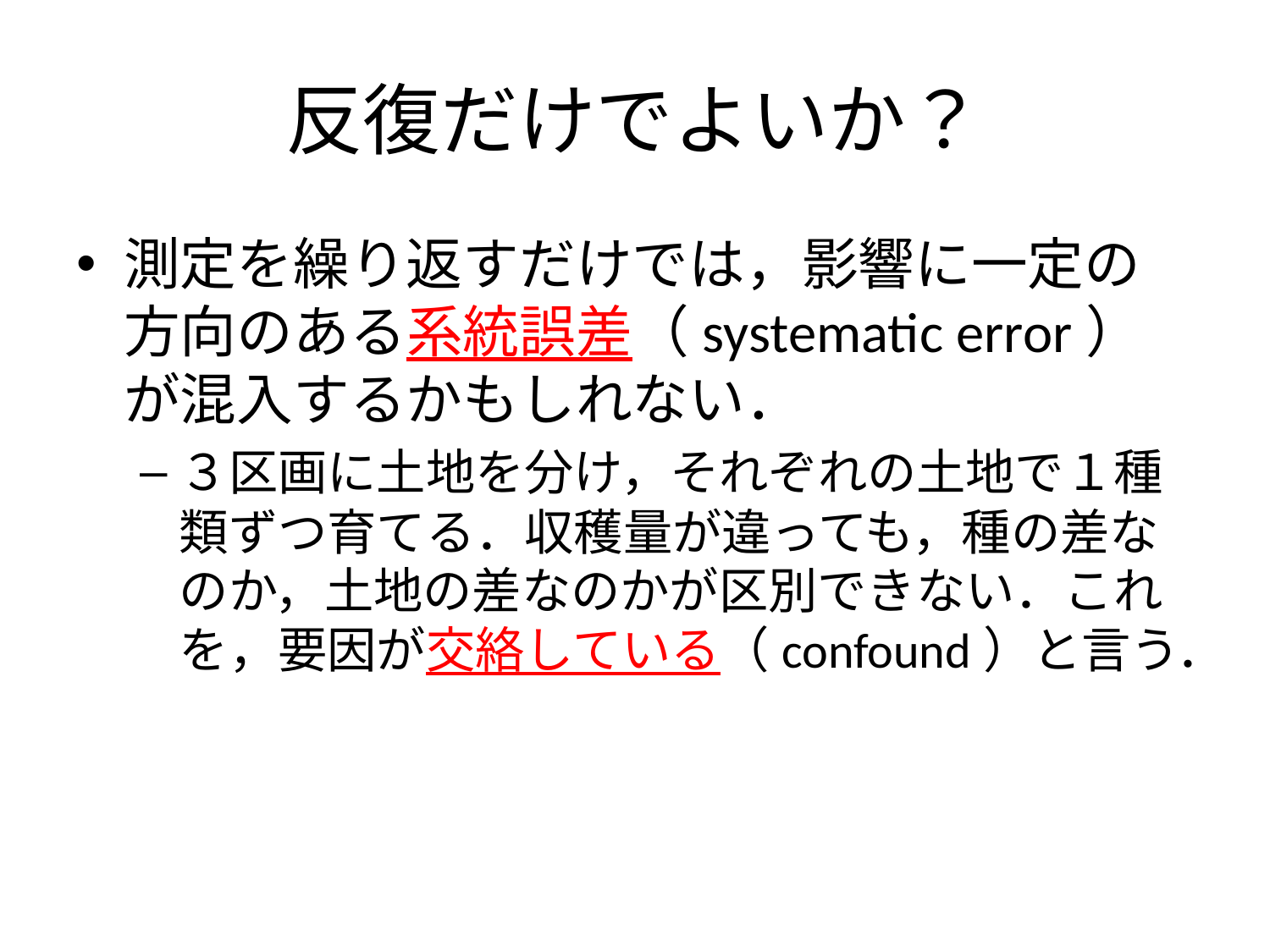

# 反復だけでよいか？
測定を繰り返すだけでは，影響に一定の方向のある系統誤差（systematic error）が混入するかもしれない．
３区画に土地を分け，それぞれの土地で１種類ずつ育てる．収穫量が違っても，種の差なのか，土地の差なのかが区別できない．これを，要因が交絡している（confound）と言う．